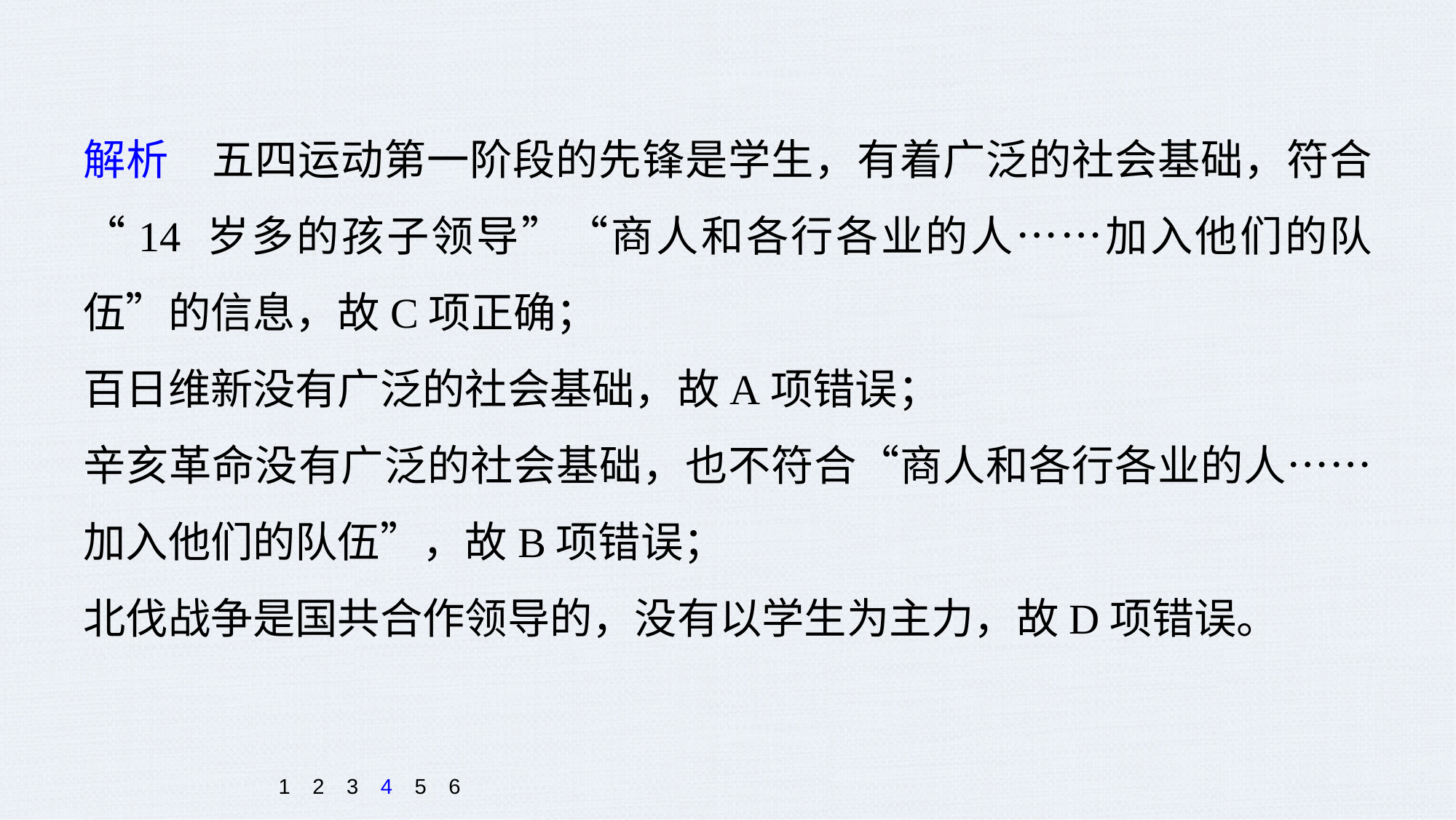

解析　五四运动第一阶段的先锋是学生，有着广泛的社会基础，符合“14 岁多的孩子领导”“商人和各行各业的人……加入他们的队伍”的信息，故C项正确；
百日维新没有广泛的社会基础，故A项错误；
辛亥革命没有广泛的社会基础，也不符合“商人和各行各业的人……加入他们的队伍”，故B项错误；
北伐战争是国共合作领导的，没有以学生为主力，故D项错误。
1
2
3
4
5
6